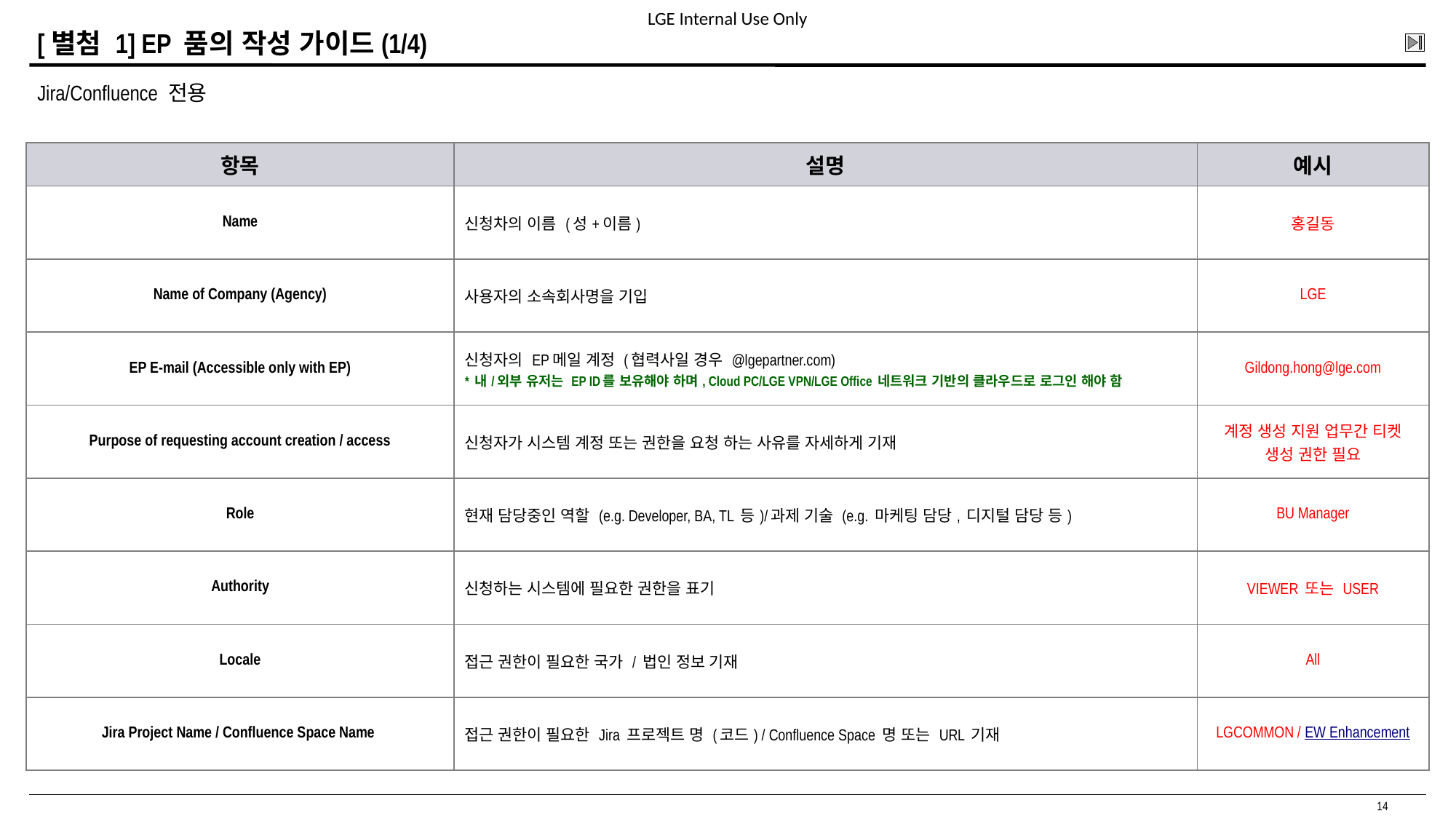

# [별첨 1] EP 품의 작성 가이드(1/4)

Jira/Confluence 전용
| 항목 | 설명 | 예시 |
| --- | --- | --- |
| Name | 신청차의 이름 (성+이름) | 홍길동 |
| Name of Company (Agency) | 사용자의 소속회사명을 기입 | LGE |
| EP E-mail (Accessible only with EP) | 신청자의 EP메일 계정 (협력사일 경우 @lgepartner.com) \* 내/외부 유저는 EP ID를 보유해야 하며, Cloud PC/LGE VPN/LGE Office 네트워크 기반의 클라우드로 로그인 해야 함 | Gildong.hong@lge.com |
| Purpose of requesting account creation / access | 신청자가 시스템 계정 또는 권한을 요청 하는 사유를 자세하게 기재 | 계정 생성 지원 업무간 티켓 생성 권한 필요 |
| Role | 현재 담당중인 역할 (e.g. Developer, BA, TL 등)/과제 기술 (e.g. 마케팅 담당, 디지털 담당 등) | BU Manager |
| Authority | 신청하는 시스템에 필요한 권한을 표기 | VIEWER 또는 USER |
| Locale | 접근 권한이 필요한 국가 / 법인 정보 기재 | All |
| Jira Project Name / Confluence Space Name | 접근 권한이 필요한 Jira 프로젝트 명 (코드) / Confluence Space 명 또는 URL 기재 | LGCOMMON / EW Enhancement |
14